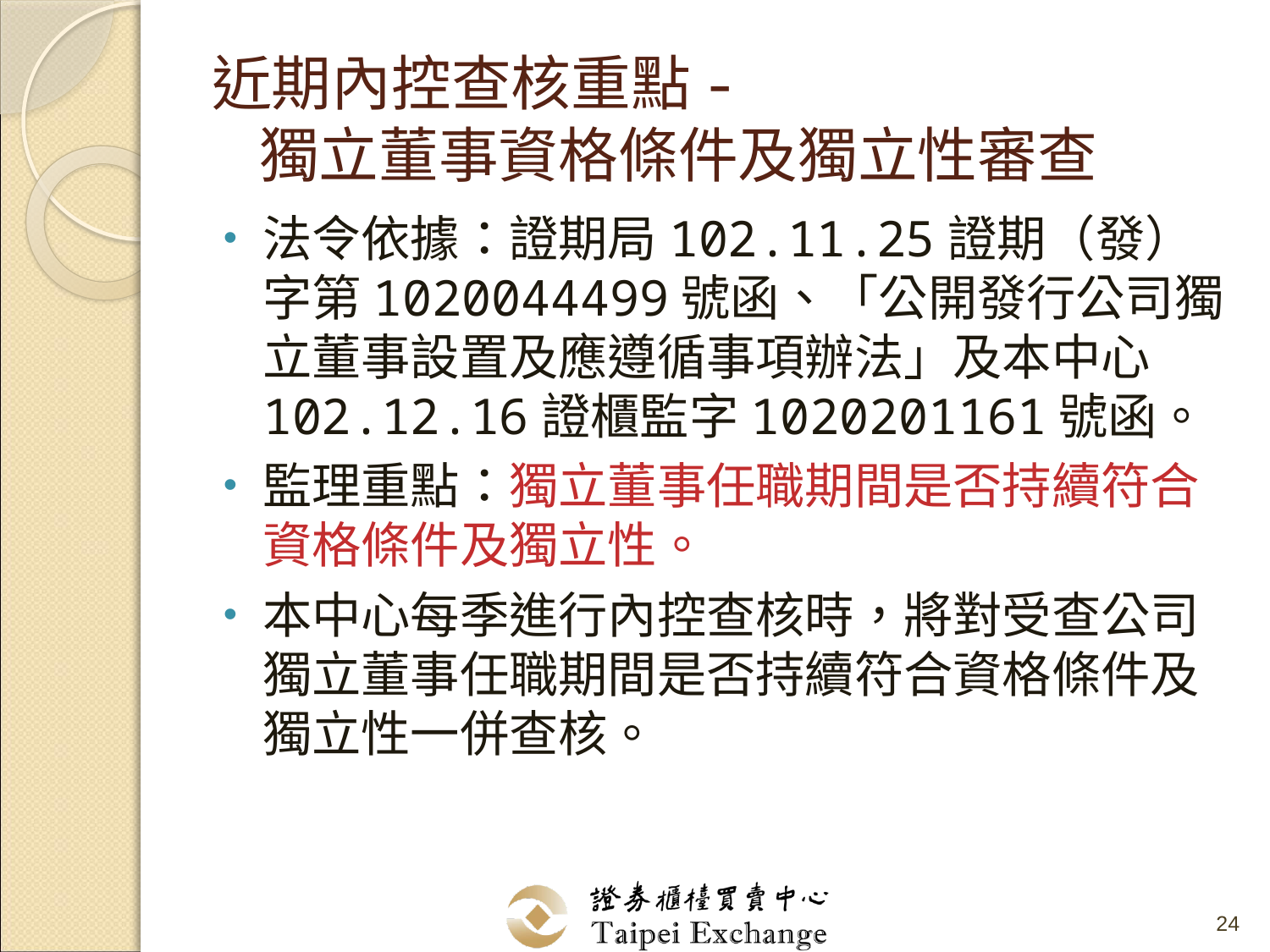

# 近期內控查核重點- 獨立董事資格條件及獨立性審查
法令依據：證期局102.11.25證期（發）字第1020044499號函、「公開發行公司獨立董事設置及應遵循事項辦法」及本中心102.12.16證櫃監字1020201161號函。
監理重點：獨立董事任職期間是否持續符合資格條件及獨立性。
本中心每季進行內控查核時，將對受查公司獨立董事任職期間是否持續符合資格條件及獨立性一併查核。
24